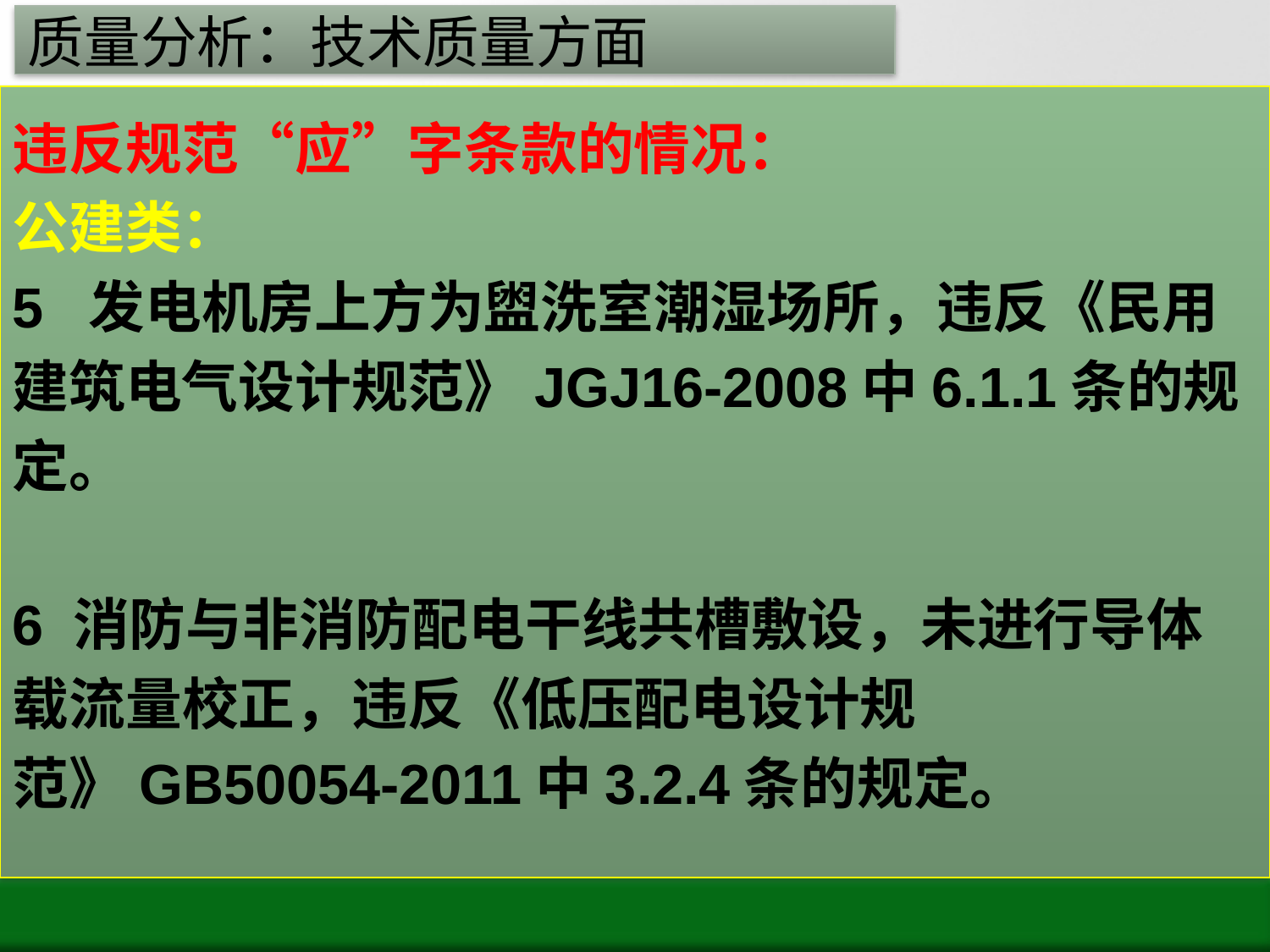

# 质量分析：技术质量方面
违反规范“应”字条款的情况：
公建类：
5  发电机房上方为盥洗室潮湿场所，违反《民用建筑电气设计规范》JGJ16-2008中6.1.1条的规定。

6 消防与非消防配电干线共槽敷设，未进行导体载流量校正，违反《低压配电设计规范》GB50054-2011中3.2.4条的规定。